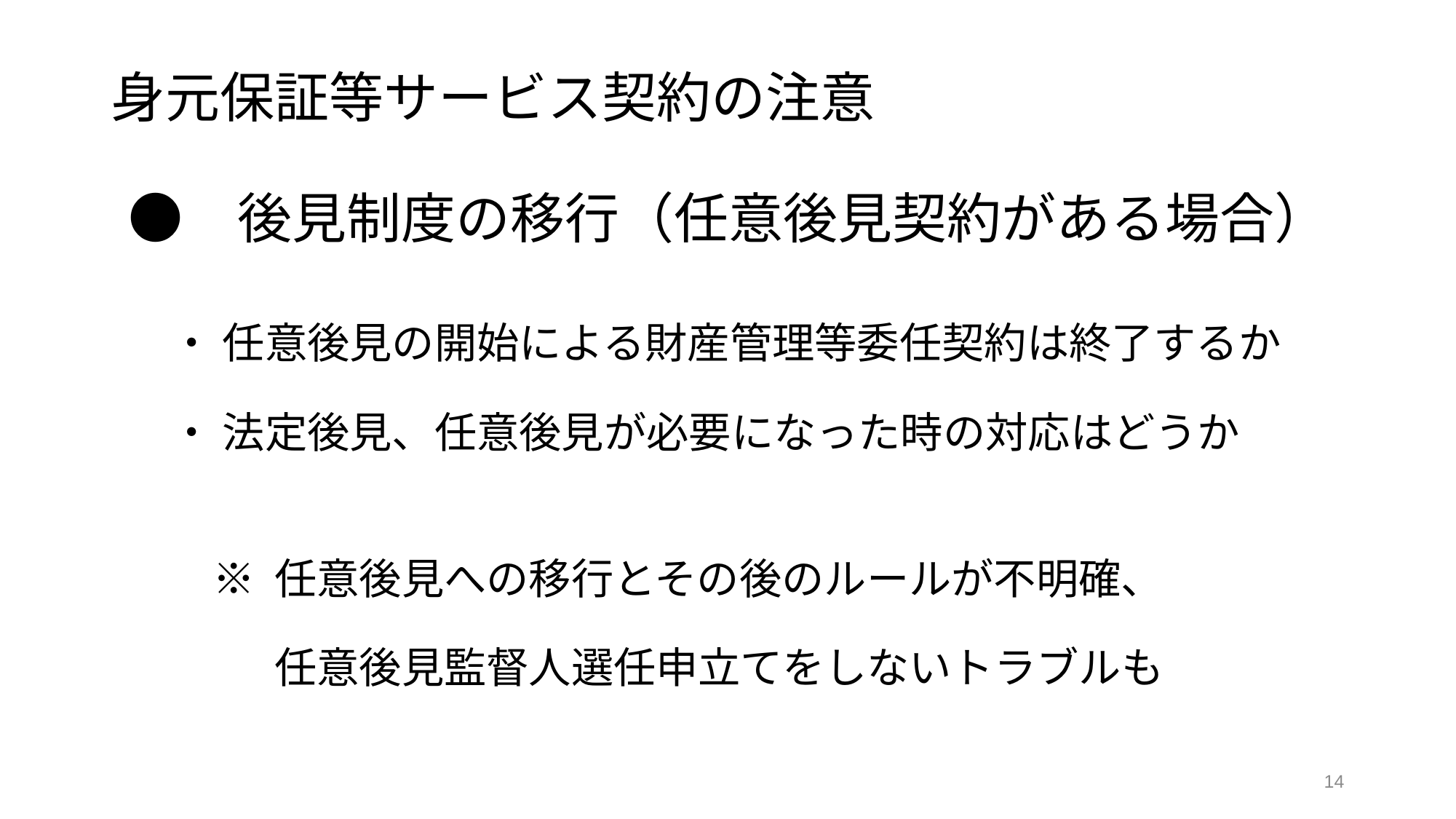

# 身元保証等サービス契約の注意

　●　後見制度の移行（任意後見契約がある場合）

　　・ 任意後見の開始による財産管理等委任契約は終了するか

　　・ 法定後見、任意後見が必要になった時の対応はどうか

　　　※  任意後見への移行とその後のルールが不明確、

　　　　  任意後見監督人選任申立てをしないトラブルも

14